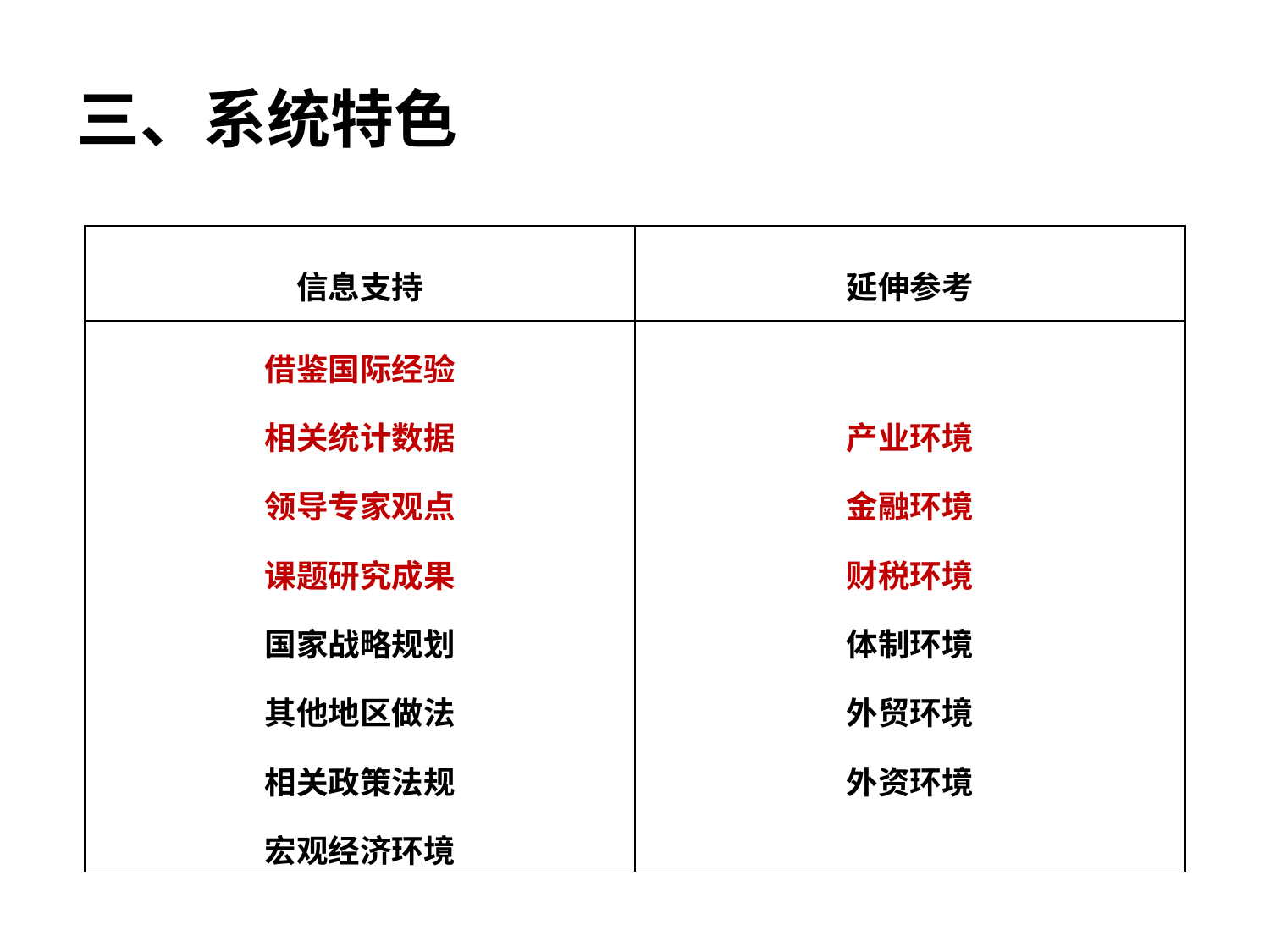

# 三、系统特色
| 信息支持 | 延伸参考 |
| --- | --- |
| 借鉴国际经验 相关统计数据 领导专家观点 课题研究成果 国家战略规划 其他地区做法 相关政策法规 宏观经济环境 | 产业环境 金融环境 财税环境 体制环境 外贸环境 外资环境 |